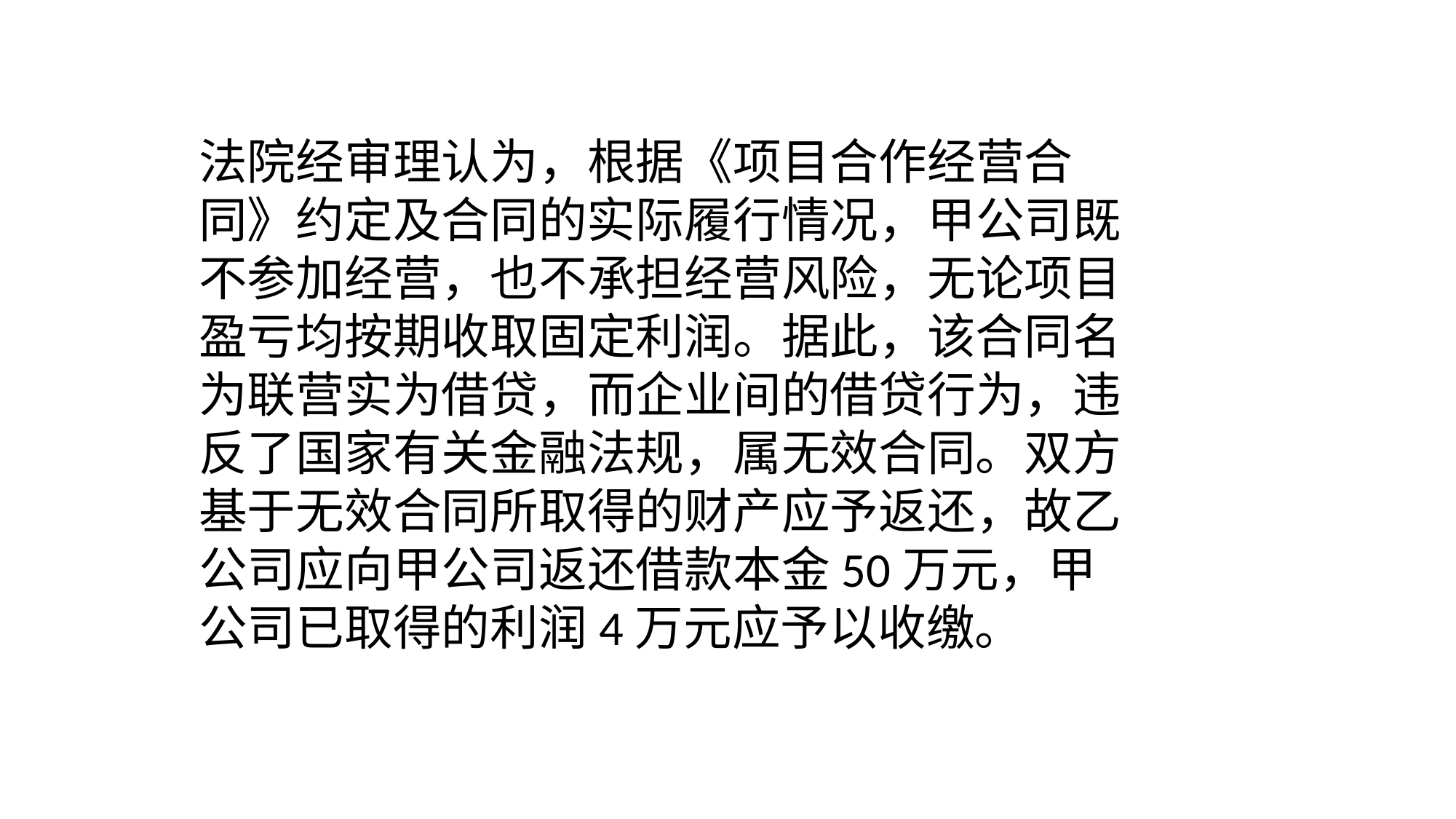

法院经审理认为，根据《项目合作经营合同》约定及合同的实际履行情况，甲公司既不参加经营，也不承担经营风险，无论项目盈亏均按期收取固定利润。据此，该合同名为联营实为借贷，而企业间的借贷行为，违反了国家有关金融法规，属无效合同。双方基于无效合同所取得的财产应予返还，故乙公司应向甲公司返还借款本金50万元，甲公司已取得的利润4万元应予以收缴。